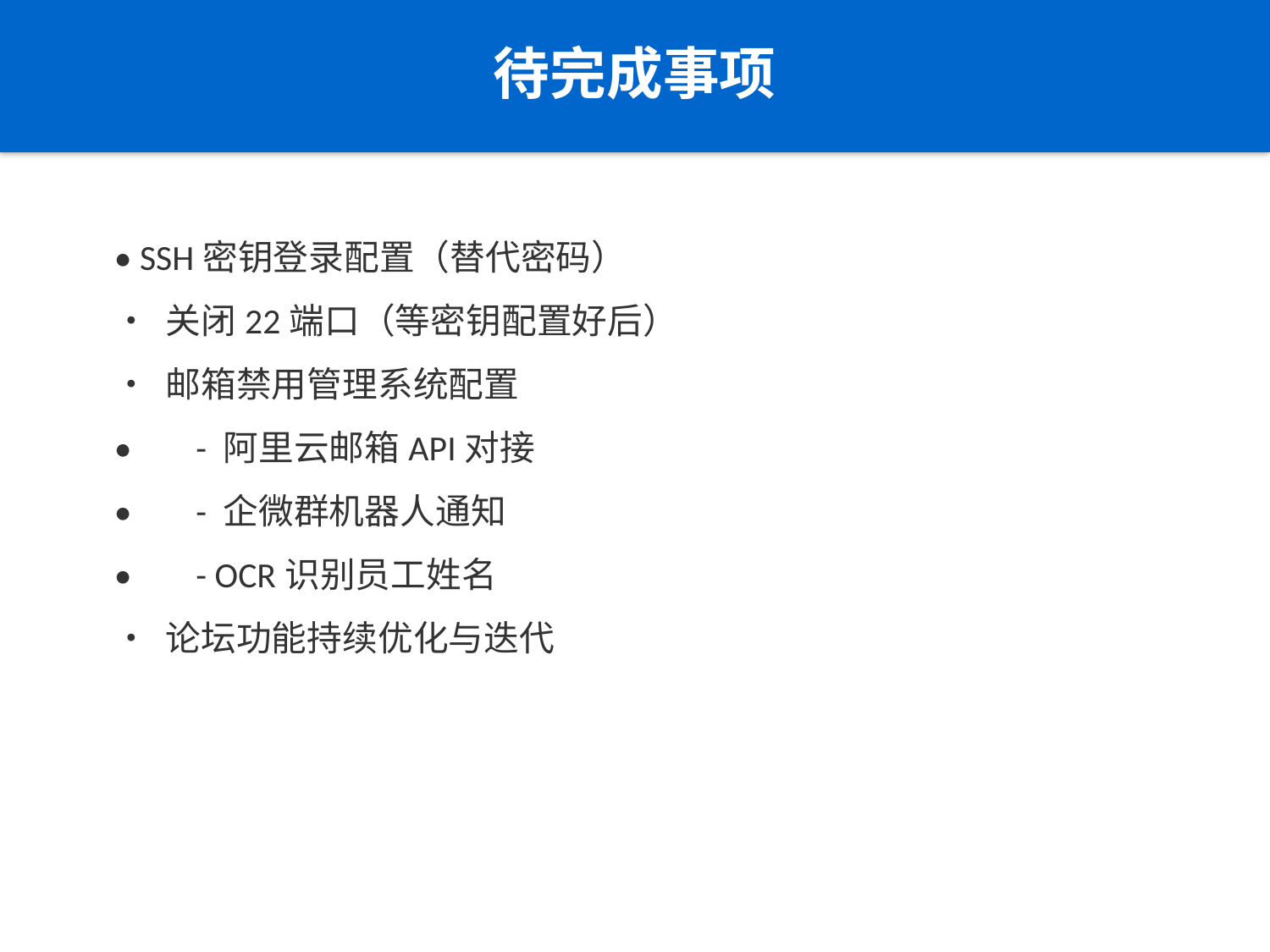

待完成事项
• SSH密钥登录配置（替代密码）
• 关闭22端口（等密钥配置好后）
• 邮箱禁用管理系统配置
•        - 阿里云邮箱API对接
•        - 企微群机器人通知
•        - OCR识别员工姓名
• 论坛功能持续优化与迭代